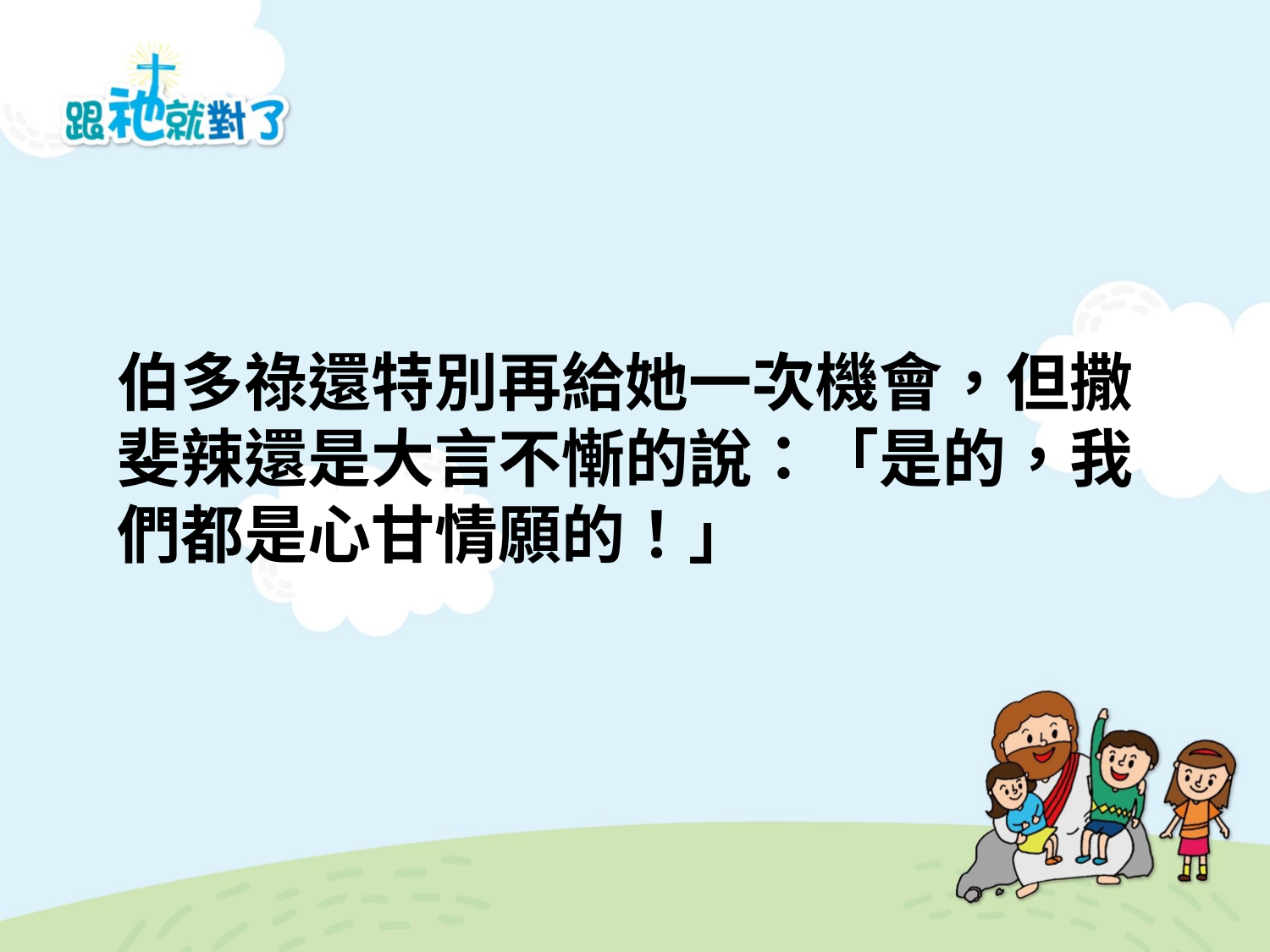

伯多祿還特別再給她一次機會，但撒斐辣還是大言不慚的說：「是的，我們都是心甘情願的！」